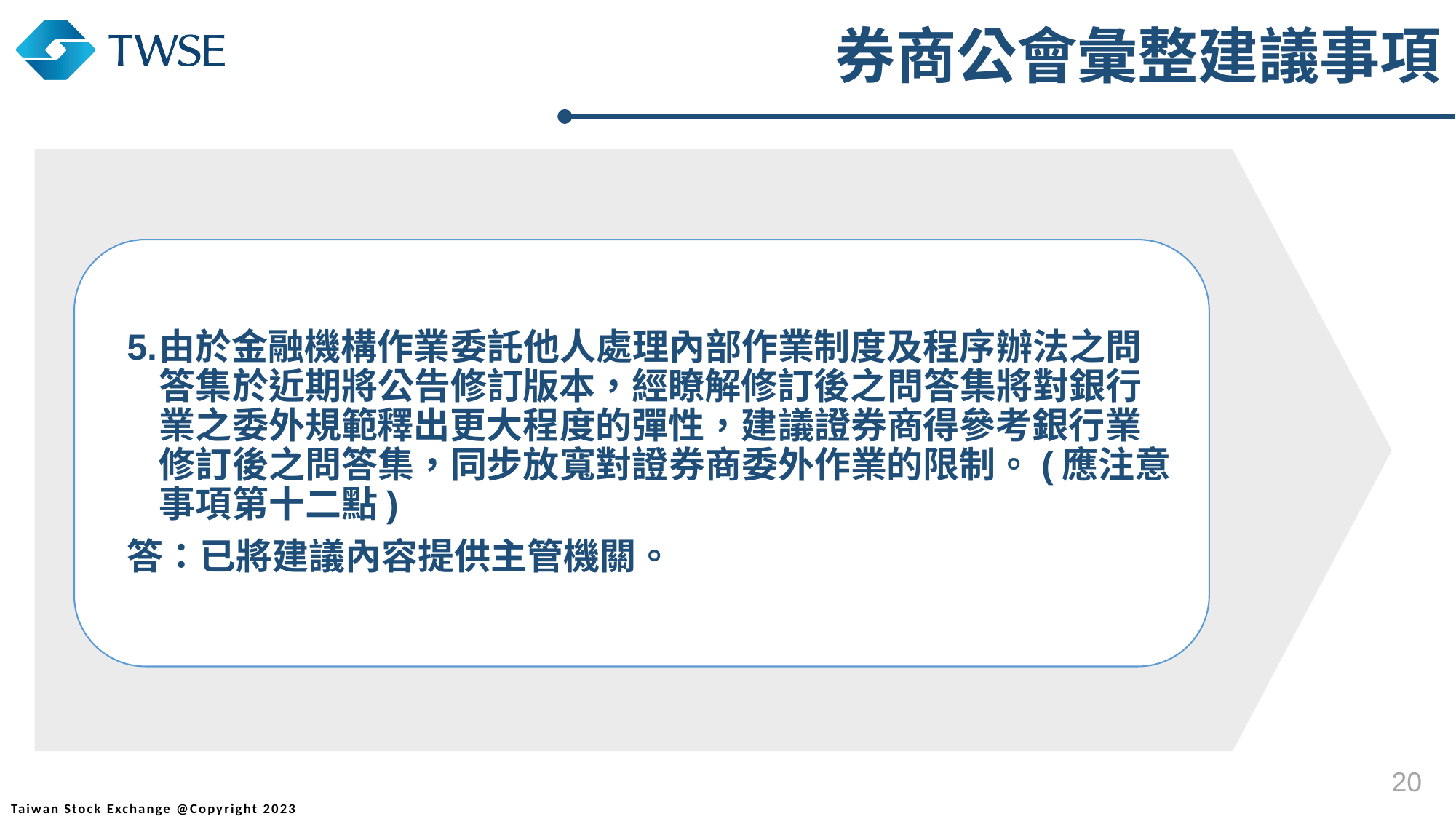

券商公會彙整建議事項

5.	由於金融機構作業委託他人處理內部作業制度及程序辦法之問答集於近期將公告修訂版本，經瞭解修訂後之問答集將對銀行業之委外規範釋出更大程度的彈性，建議證券商得參考銀行業修訂後之問答集，同步放寬對證券商委外作業的限制。(應注意事項第十二點)
答：已將建議內容提供主管機關。
20